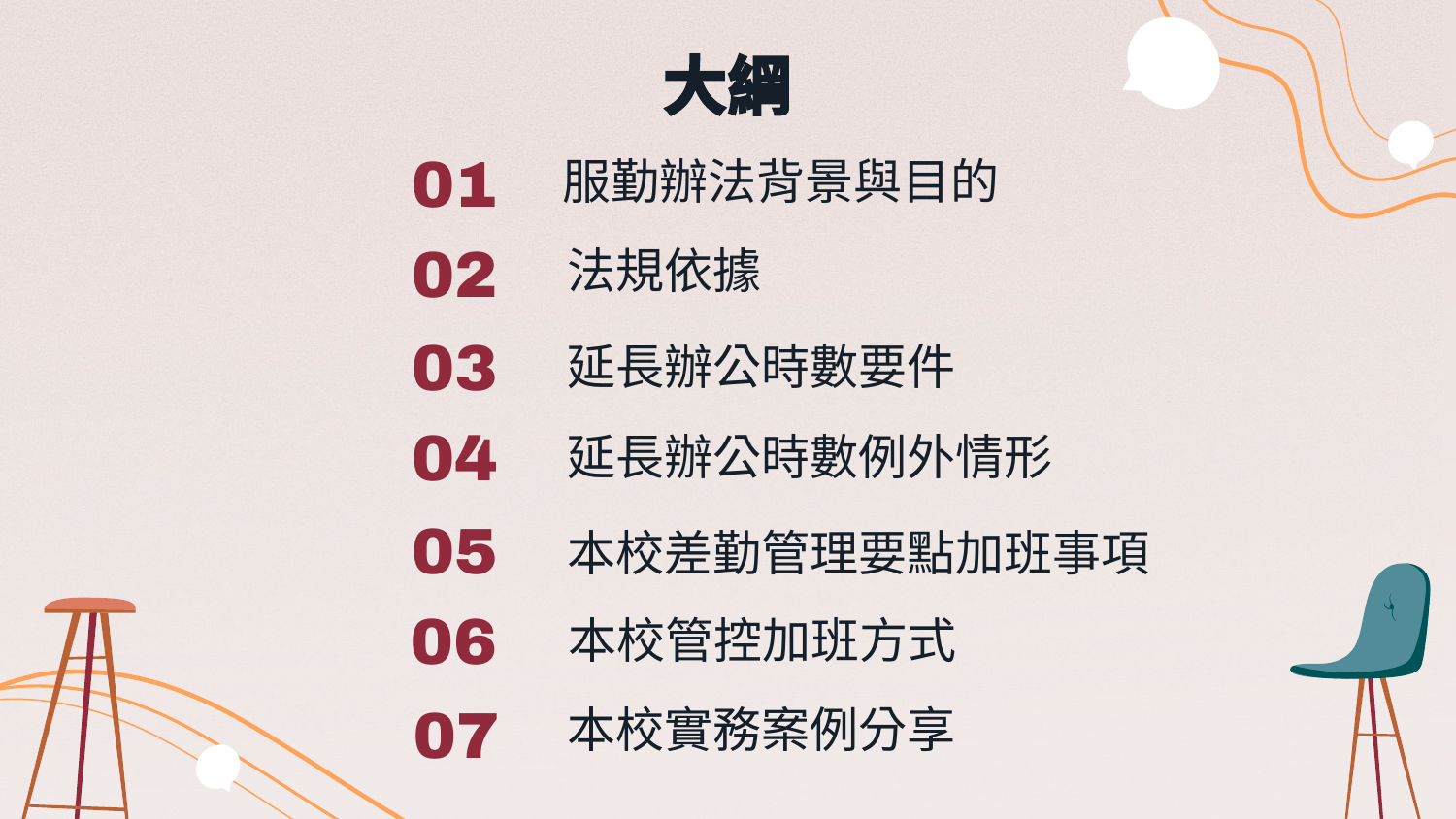

大綱

01
服勤辦法背景與目的
02
法規依據
03
延長辦公時數要件
04
延長辦公時數例外情形
05
本校差勤管理要點加班事項

06
本校管控加班方式

07
本校實務案例分享